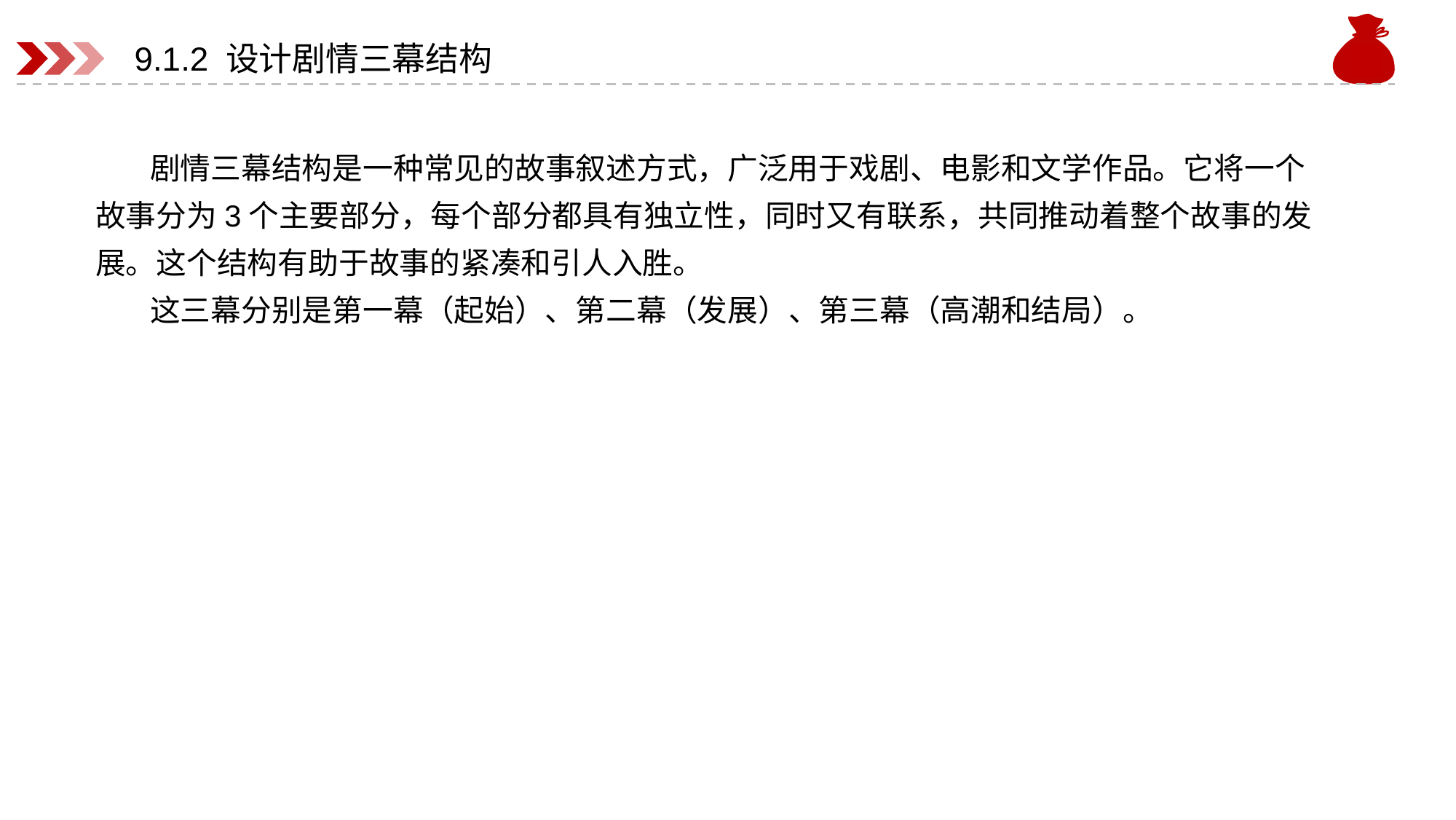

# 9.1.2 设计剧情三幕结构
6
剧情三幕结构是一种常见的故事叙述方式，广泛用于戏剧、电影和文学作品。它将一个故事分为3个主要部分，每个部分都具有独立性，同时又有联系，共同推动着整个故事的发展。这个结构有助于故事的紧凑和引人入胜。
这三幕分别是第一幕（起始）、第二幕（发展）、第三幕（高潮和结局）。